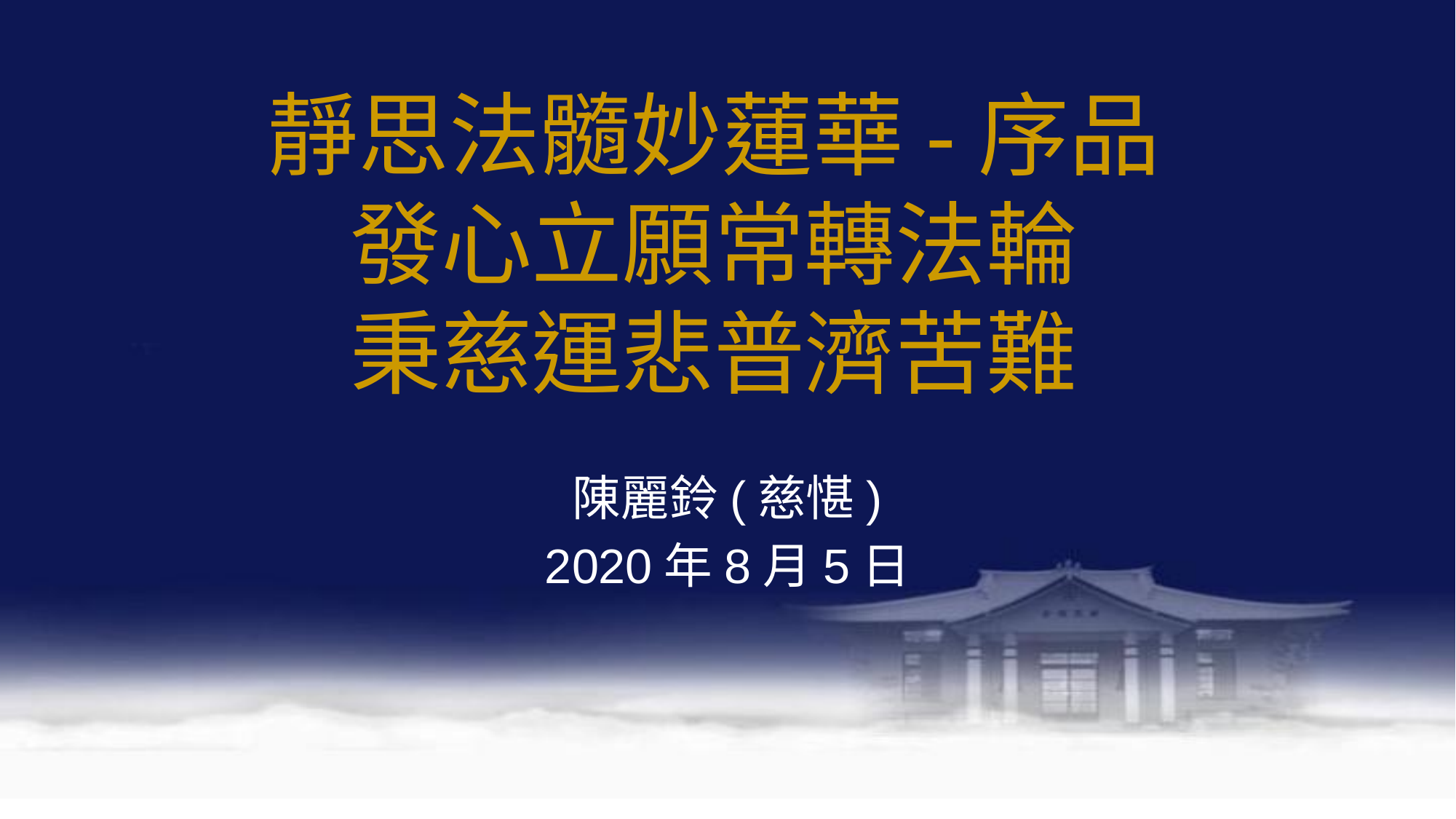

# 靜思法髓妙蓮華-序品 發心立願常轉法輪 秉慈運悲普濟苦難
陳麗鈴(慈愖)
2020年8月5日